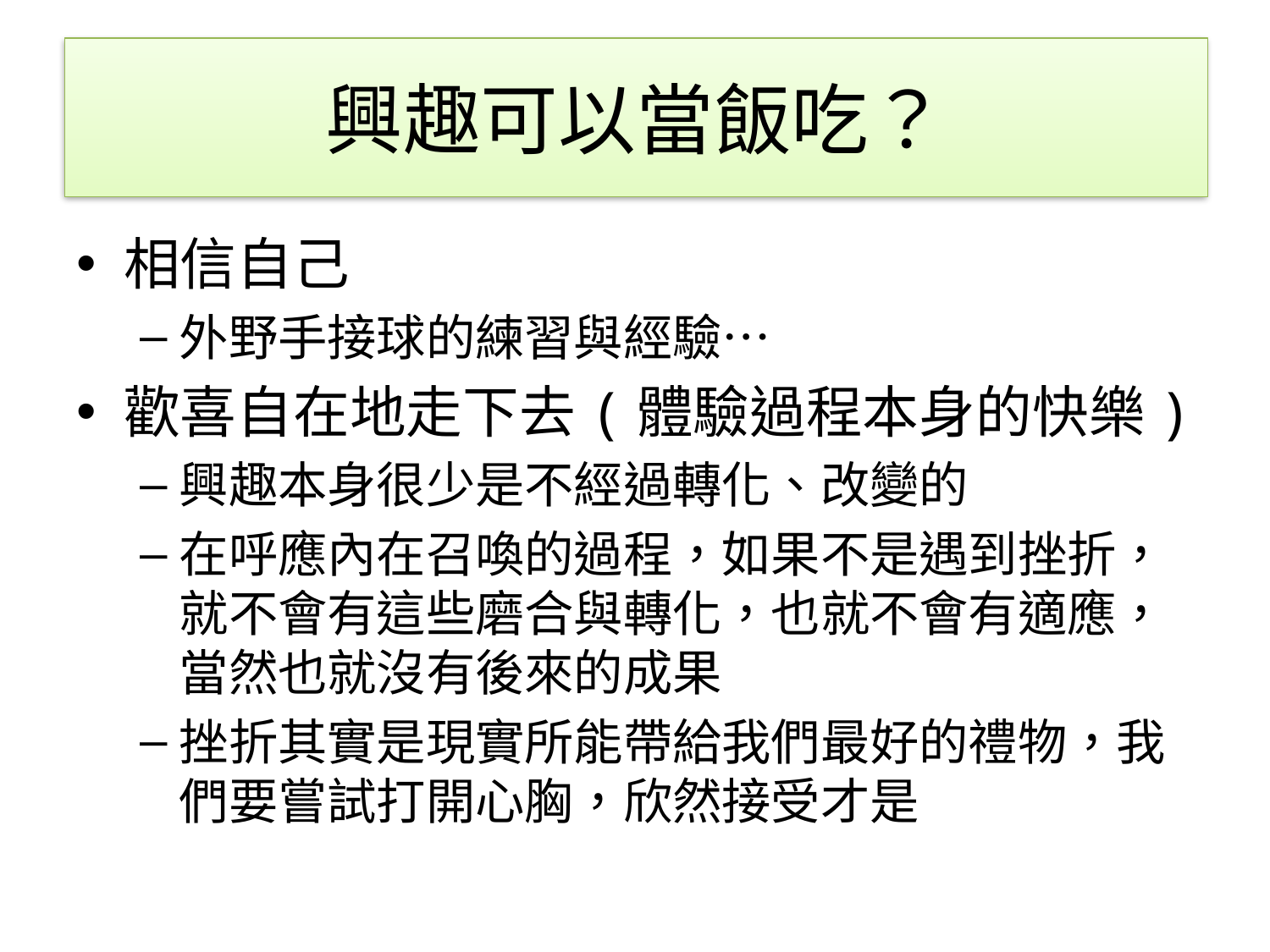

#
興趣可以當飯吃？
相信自己
外野手接球的練習與經驗…
歡喜自在地走下去(體驗過程本身的快樂)
興趣本身很少是不經過轉化、改變的
在呼應內在召喚的過程，如果不是遇到挫折，就不會有這些磨合與轉化，也就不會有適應，當然也就沒有後來的成果
挫折其實是現實所能帶給我們最好的禮物，我們要嘗試打開心胸，欣然接受才是